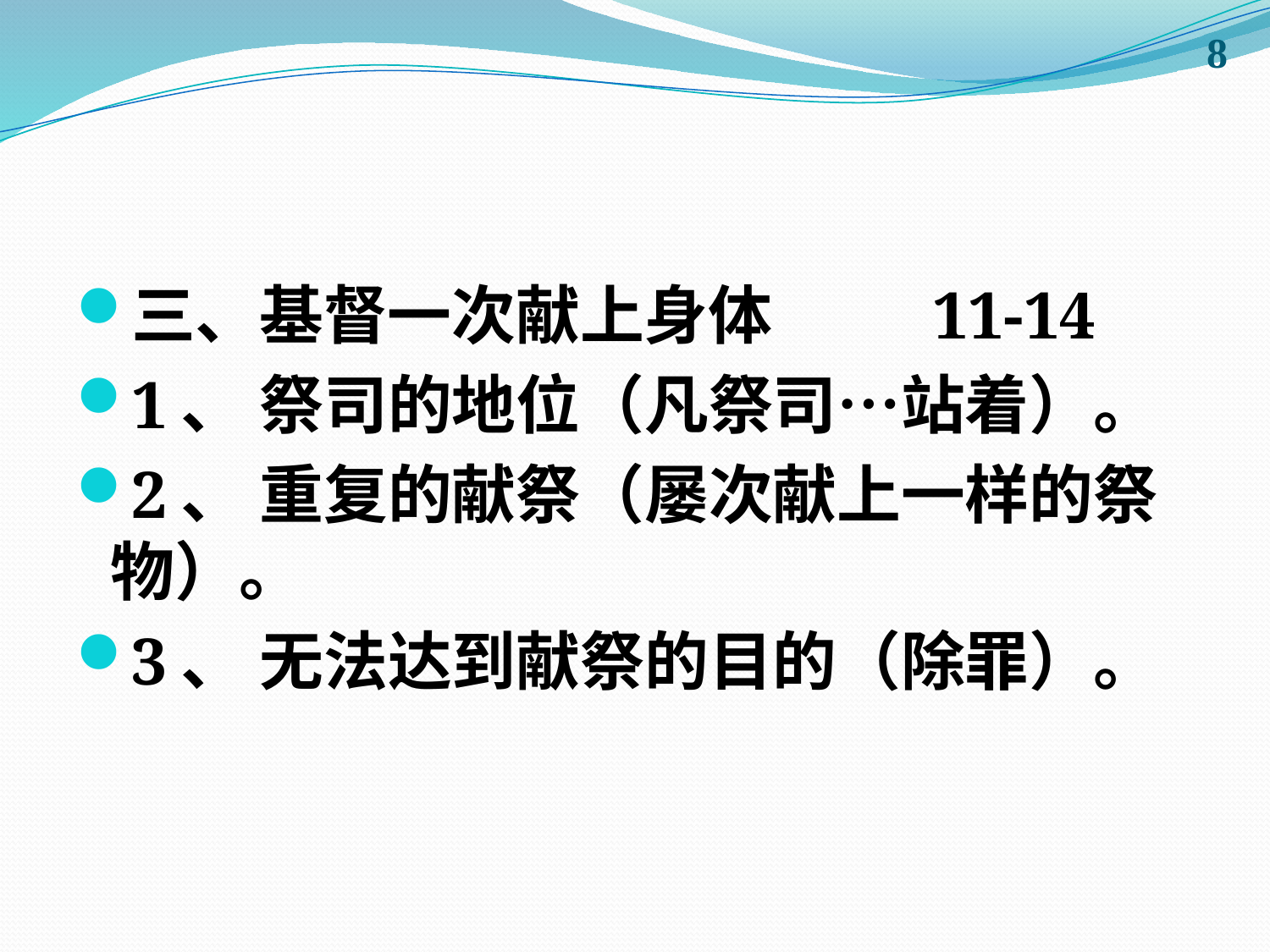

8
#
三、基督一次献上身体          11-14
1、 祭司的地位（凡祭司…站着）。
2、 重复的献祭（屡次献上一样的祭物）。
3、 无法达到献祭的目的（除罪）。